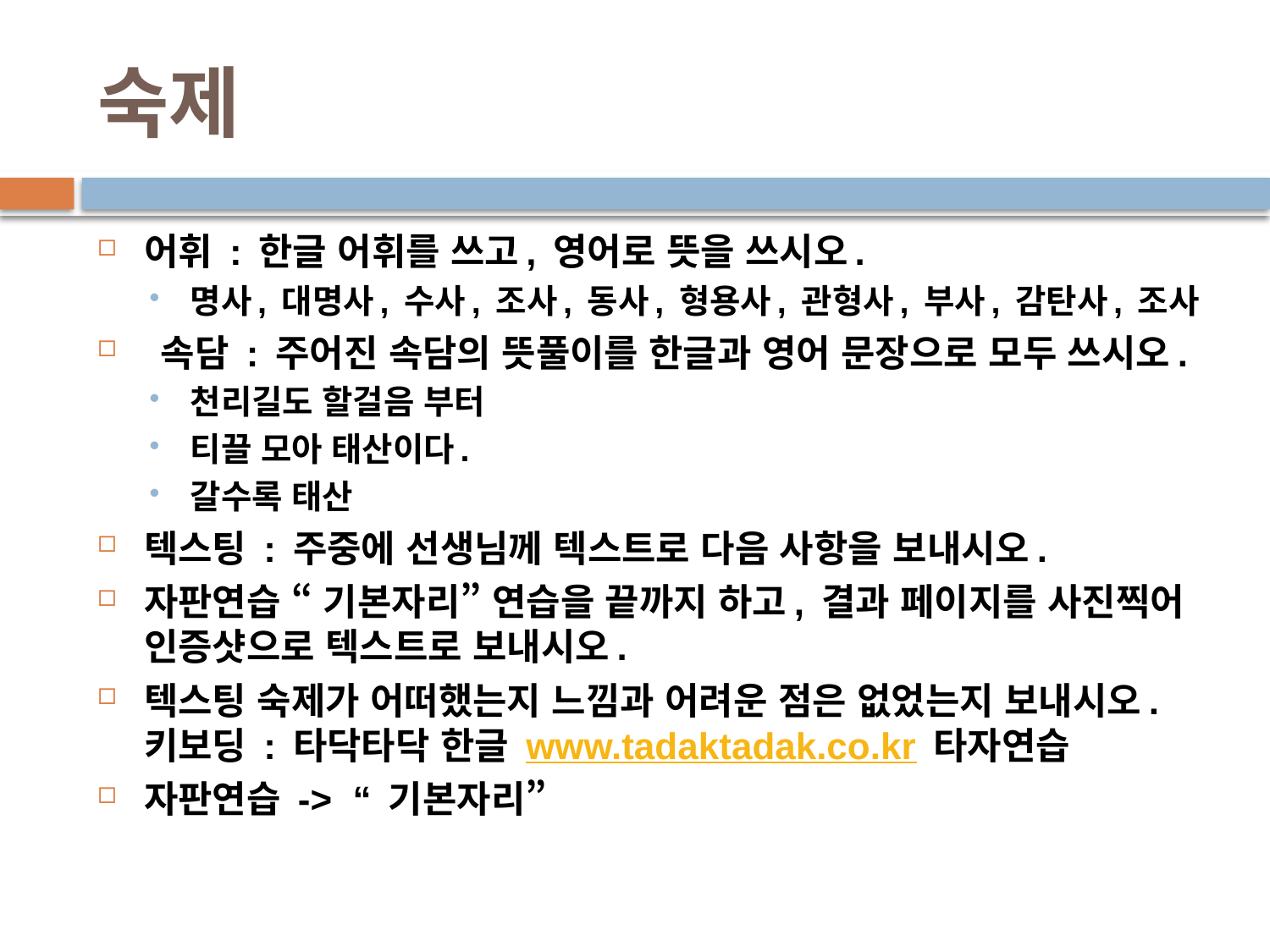

# 숙제
어휘 : 한글 어휘를 쓰고, 영어로 뜻을 쓰시오.
명사, 대명사, 수사, 조사, 동사, 형용사, 관형사, 부사, 감탄사, 조사
 속담 : 주어진 속담의 뜻풀이를 한글과 영어 문장으로 모두 쓰시오.
천리길도 할걸음 부터
티끌 모아 태산이다.
갈수록 태산
텍스팅 : 주중에 선생님께 텍스트로 다음 사항을 보내시오.
자판연습 “ 기본자리” 연습을 끝까지 하고, 결과 페이지를 사진찍어 인증샷으로 텍스트로 보내시오.
텍스팅 숙제가 어떠했는지 느낌과 어려운 점은 없었는지 보내시오. 키보딩 : 타닥타닥 한글 www.tadaktadak.co.kr 타자연습
자판연습 ->  “ 기본자리”